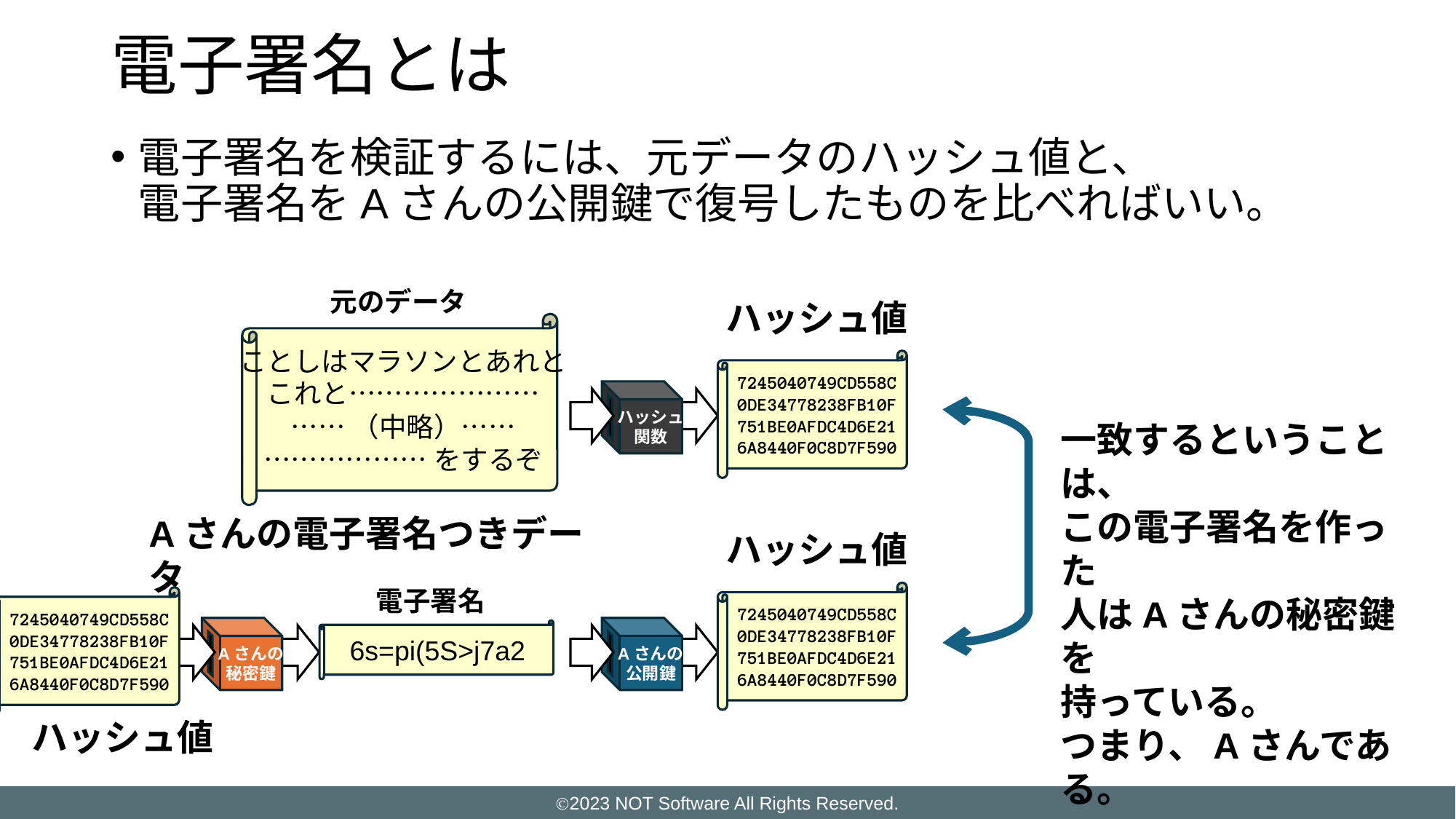

# 電子署名とは
電子署名を検証するには、元データのハッシュ値と、
電子署名をAさんの公開鍵で復号したものを比べればいい。
元のデータ
ハッシュ値
ことしはマラソンとあれと
これと…………………
……（中略）……
………………をするぞ
7245040749CD558C
0DE34778238FB10F
751BE0AFDC4D6E21
6A8440F0C8D7F590
ハッシュ
関数

一致するということは、
この電子署名を作った
人はAさんの秘密鍵を
持っている。
つまり、Aさんである。
Aさんの電子署名つきデータ
ハッシュ値
電子署名
7245040749CD558C
0DE34778238FB10F
751BE0AFDC4D6E21
6A8440F0C8D7F590
7245040749CD558C
0DE34778238FB10F
751BE0AFDC4D6E21
6A8440F0C8D7F590
Aさんの
秘密鍵

Aさんの
公開鍵

6s=pi(5S>j7a2

ハッシュ値